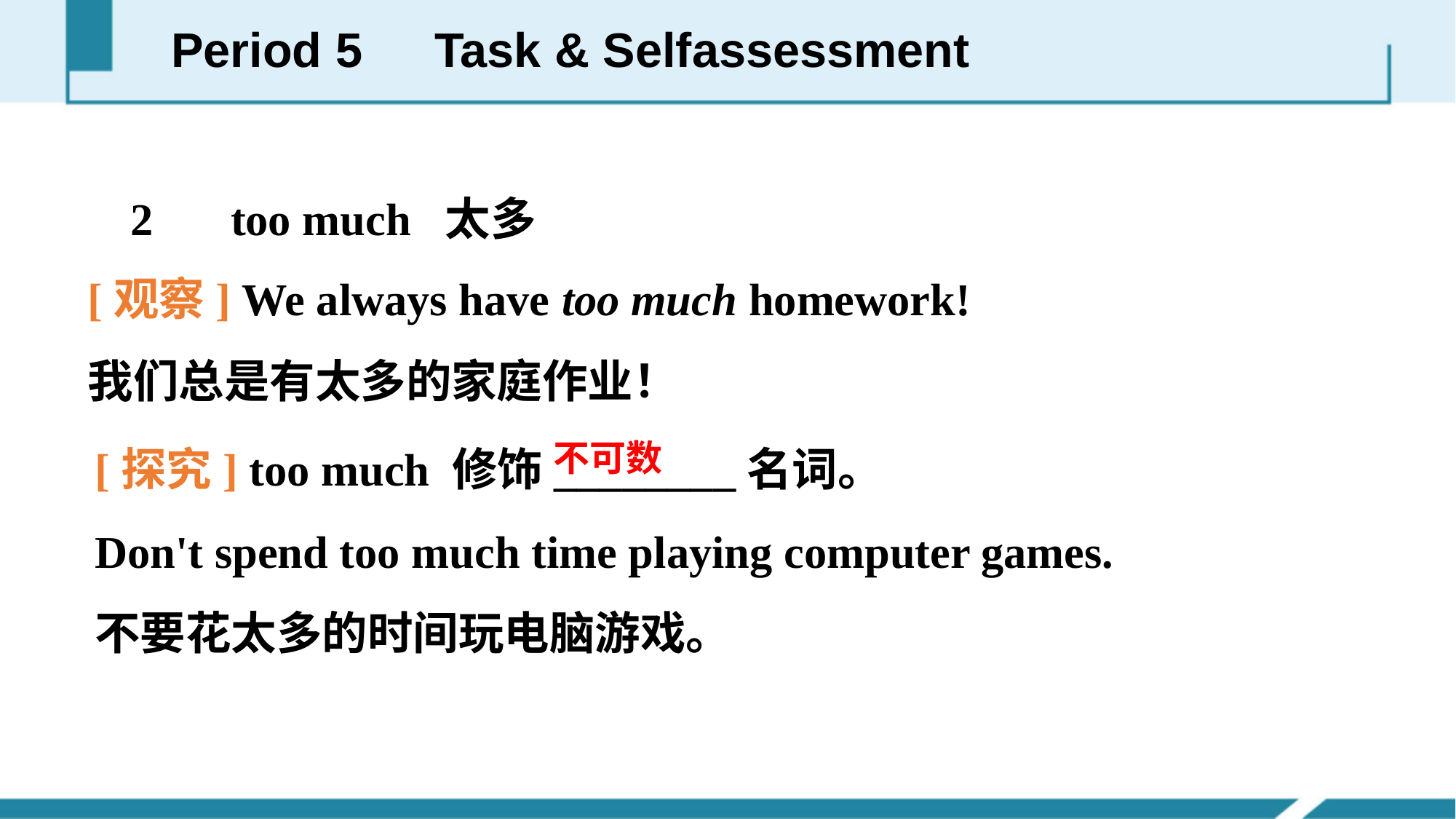

Period 5　Task & Self­assessment
　2　 too much  太多
[观察] We always have too much homework!
我们总是有太多的家庭作业！
[探究] too much 修饰________名词。
Don't spend too much time playing computer games.
不要花太多的时间玩电脑游戏。
不可数